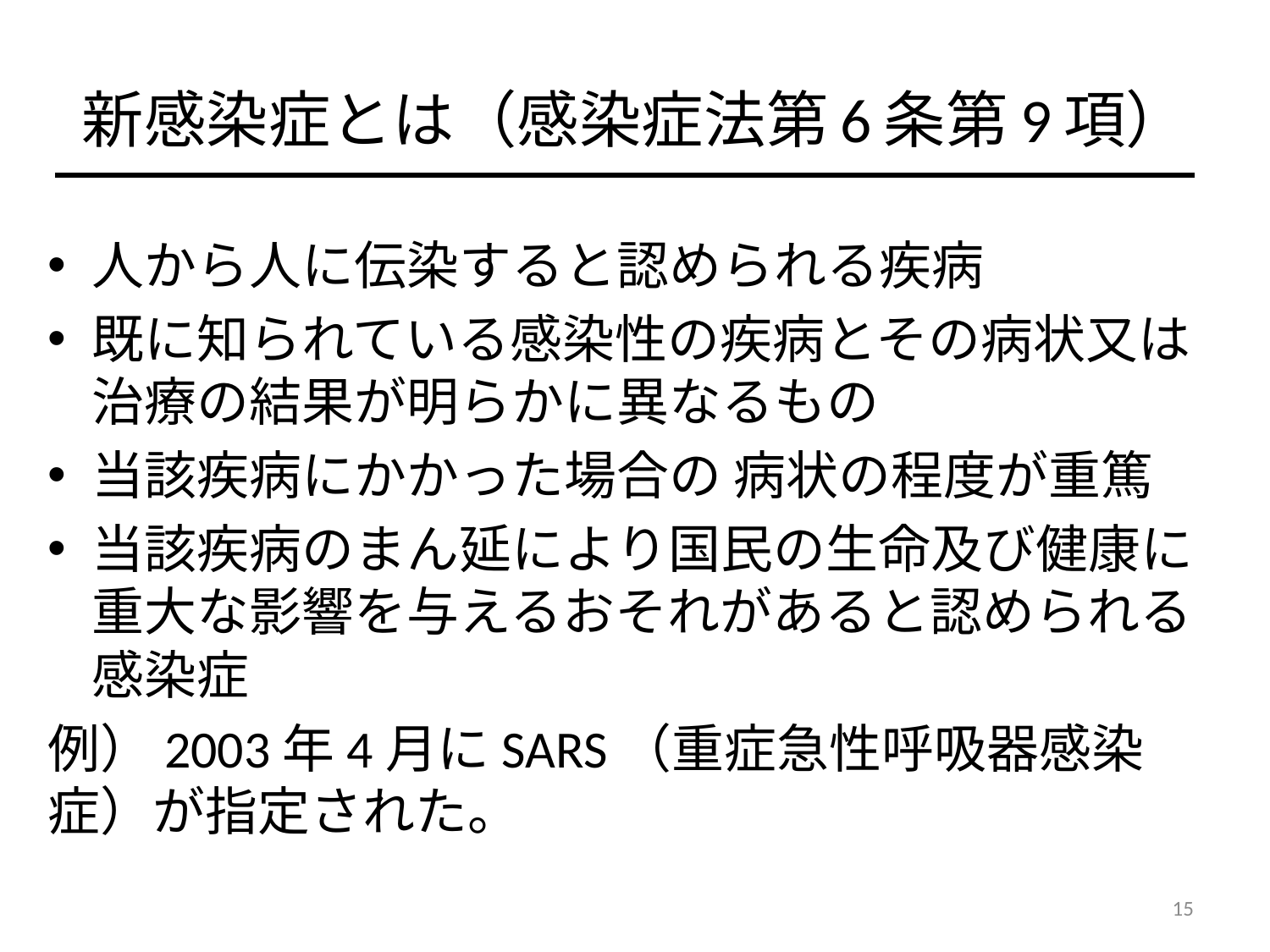

# 新感染症とは（感染症法第6条第9項）
人から人に伝染すると認められる疾病
既に知られている感染性の疾病とその病状又は治療の結果が明らかに異なるもの
当該疾病にかかった場合の 病状の程度が重篤
当該疾病のまん延により国民の生命及び健康に重大な影響を与えるおそれがあると認められる感染症
例）2003年4月にSARS（重症急性呼吸器感染症）が指定された。
15